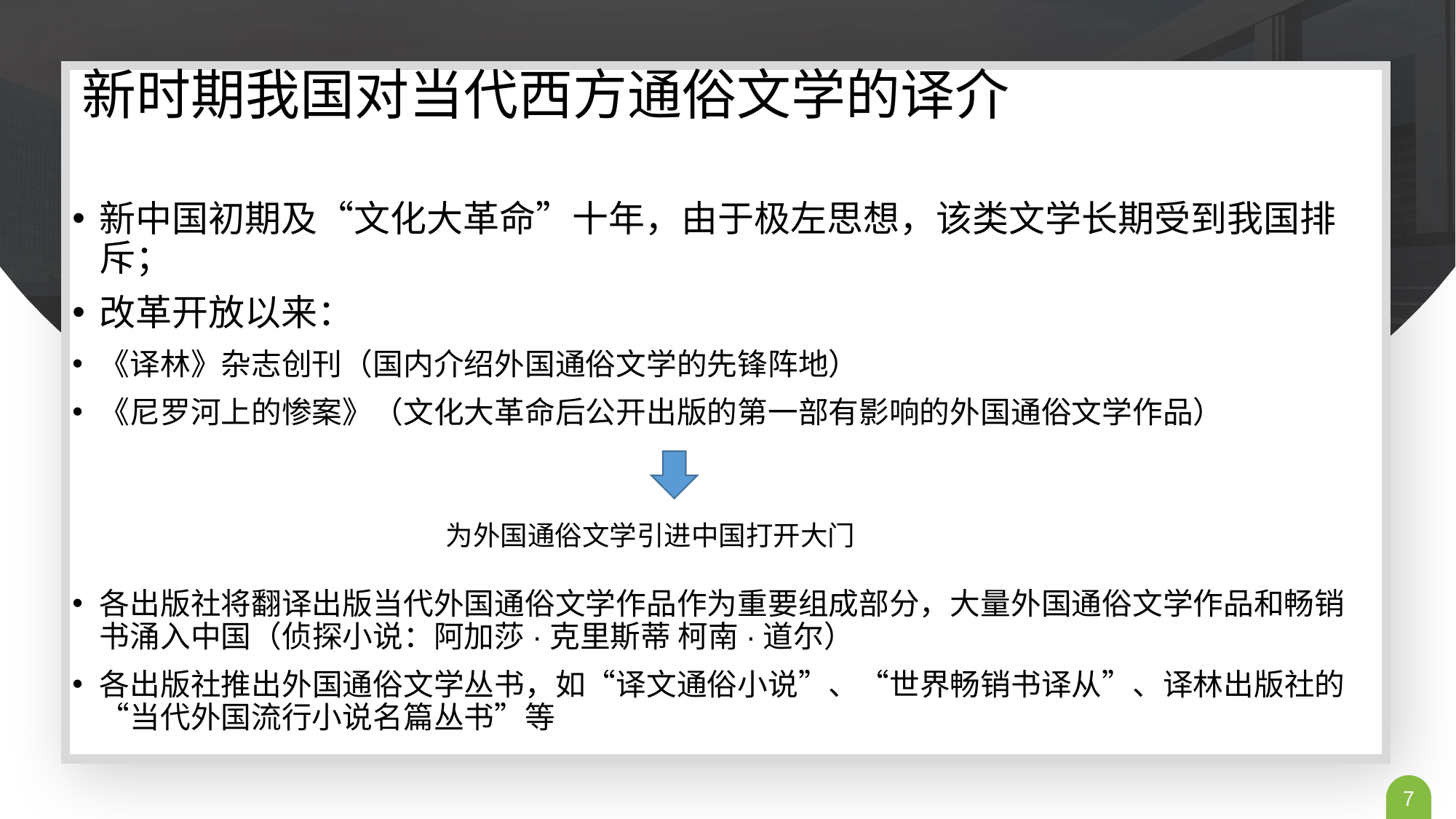

新时期我国对当代西方通俗文学的译介
新中国初期及“文化大革命”十年，由于极左思想，该类文学长期受到我国排斥；
改革开放以来：
《译林》杂志创刊（国内介绍外国通俗文学的先锋阵地）
《尼罗河上的惨案》（文化大革命后公开出版的第一部有影响的外国通俗文学作品）

各出版社将翻译出版当代外国通俗文学作品作为重要组成部分，大量外国通俗文学作品和畅销书涌入中国（侦探小说：阿加莎·克里斯蒂 柯南·道尔）
各出版社推出外国通俗文学丛书，如“译文通俗小说”、“世界畅销书译从”、译林出版社的“当代外国流行小说名篇丛书”等

为外国通俗文学引进中国打开大门